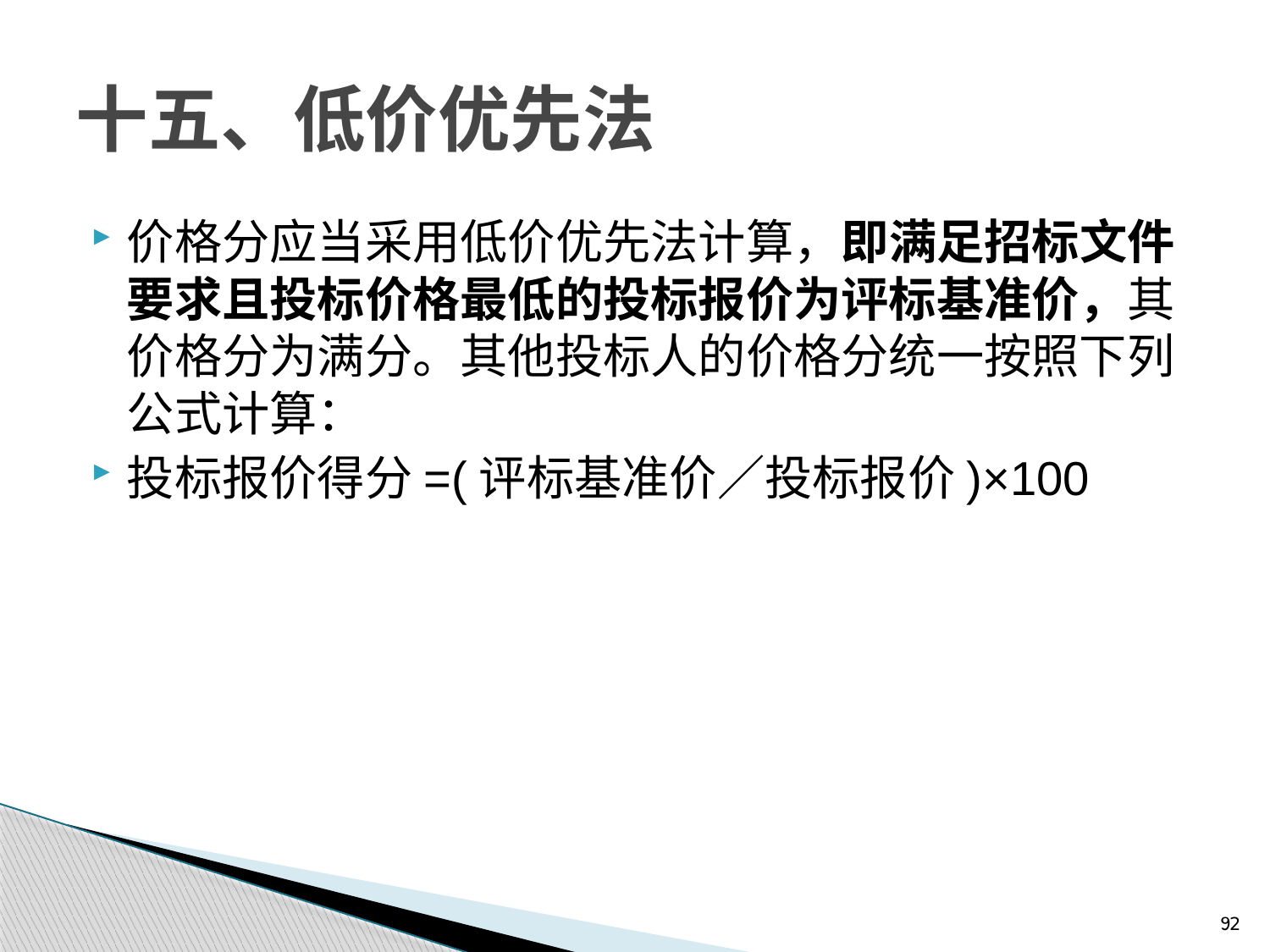

# 十五、低价优先法
价格分应当采用低价优先法计算，即满足招标文件要求且投标价格最低的投标报价为评标基准价，其价格分为满分。其他投标人的价格分统一按照下列公式计算：
投标报价得分=(评标基准价／投标报价)×100

92